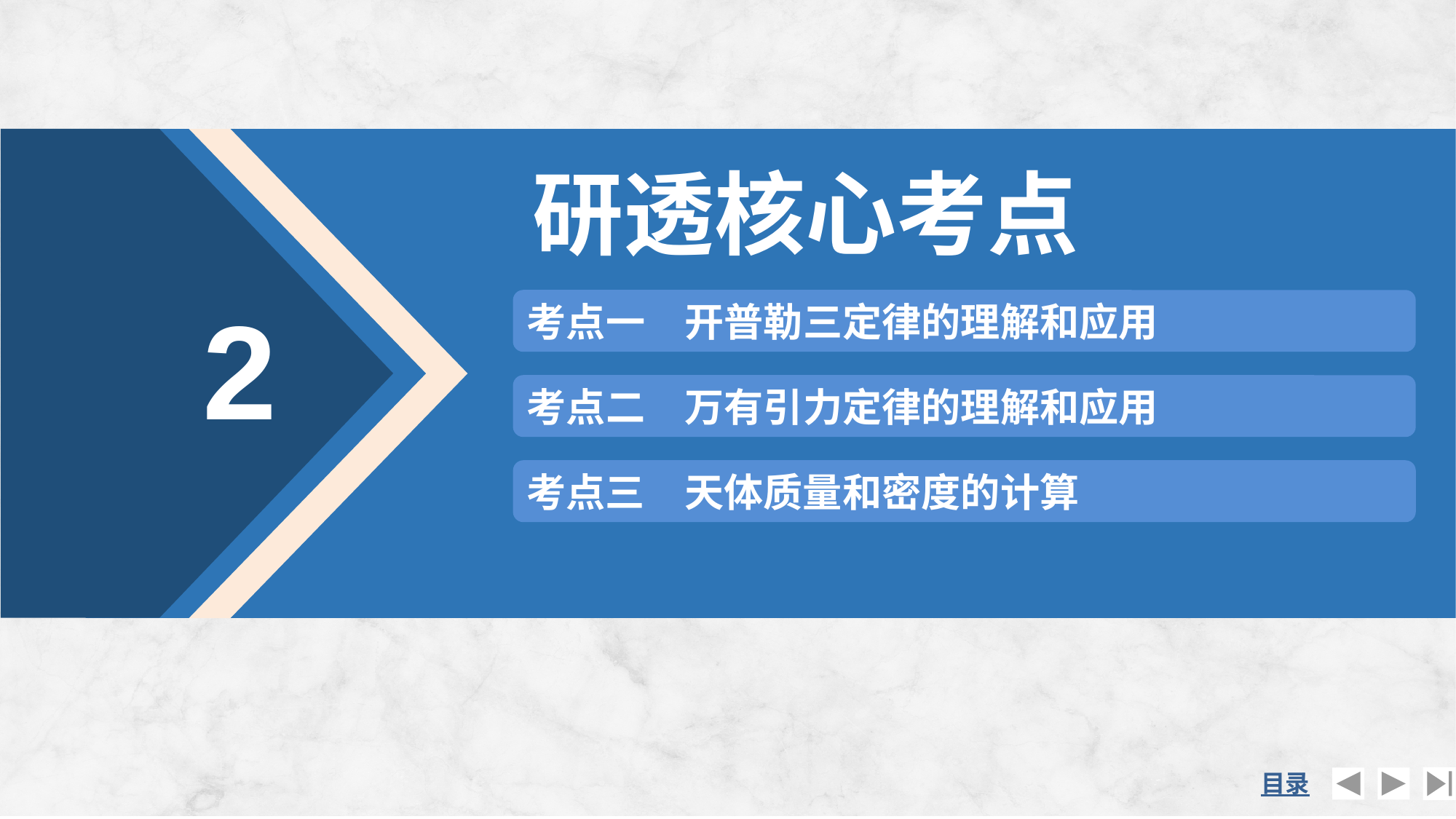

研透核心考点
2
考点一　开普勒三定律的理解和应用
考点二　万有引力定律的理解和应用
考点三　天体质量和密度的计算